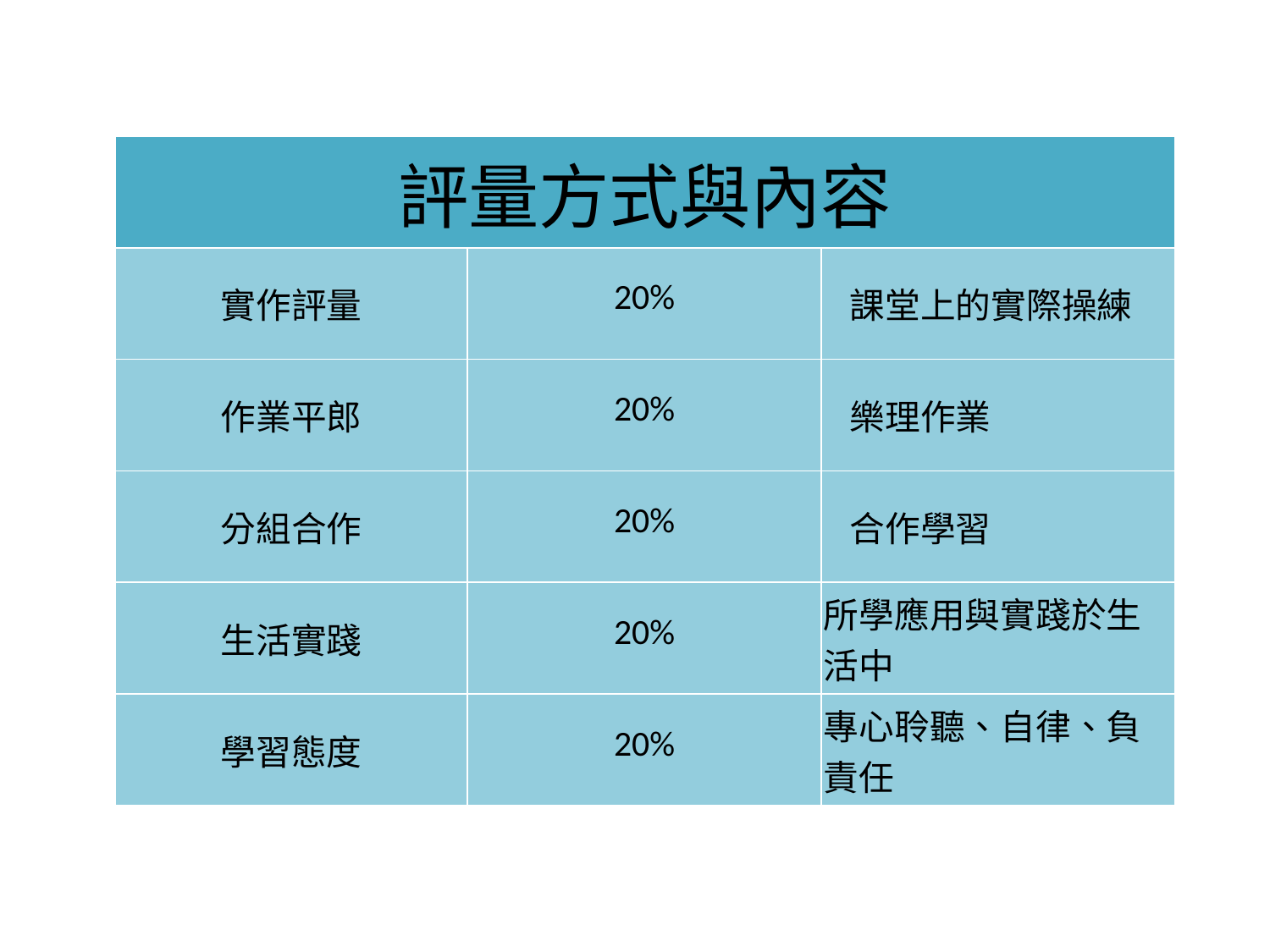

| 評量方式與內容 |  |  |
| --- | --- | --- |
| 實作評量 | 20% | 課堂上的實際操練 |
| 作業平郎 | 20% | 樂理作業 |
| 分組合作 | 20% | 合作學習 |
| 生活實踐 | 20% | 所學應用與實踐於生活中 |
| 學習態度 | 20% | 專心聆聽、自律、負責任 |